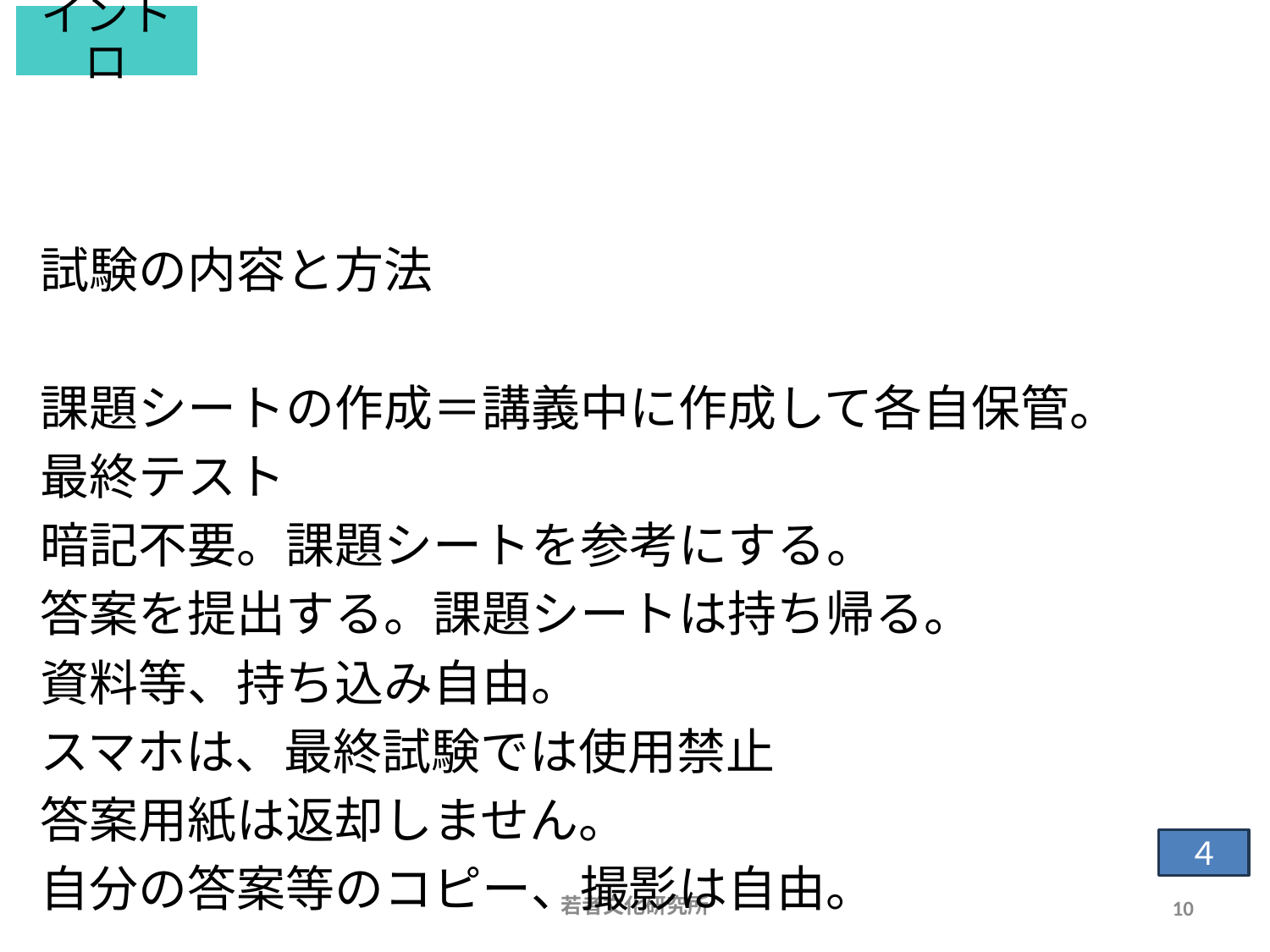

イントロ

# ◆資格取得基準
試験の内容と方法

課題シートの作成＝講義中に作成して各自保管。
最終テスト
暗記不要。課題シートを参考にする。
答案を提出する。課題シートは持ち帰る。
資料等、持ち込み自由。
スマホは、最終試験では使用禁止
答案用紙は返却しません。
自分の答案等のコピー、撮影は自由。

４
若者文化研究所
10